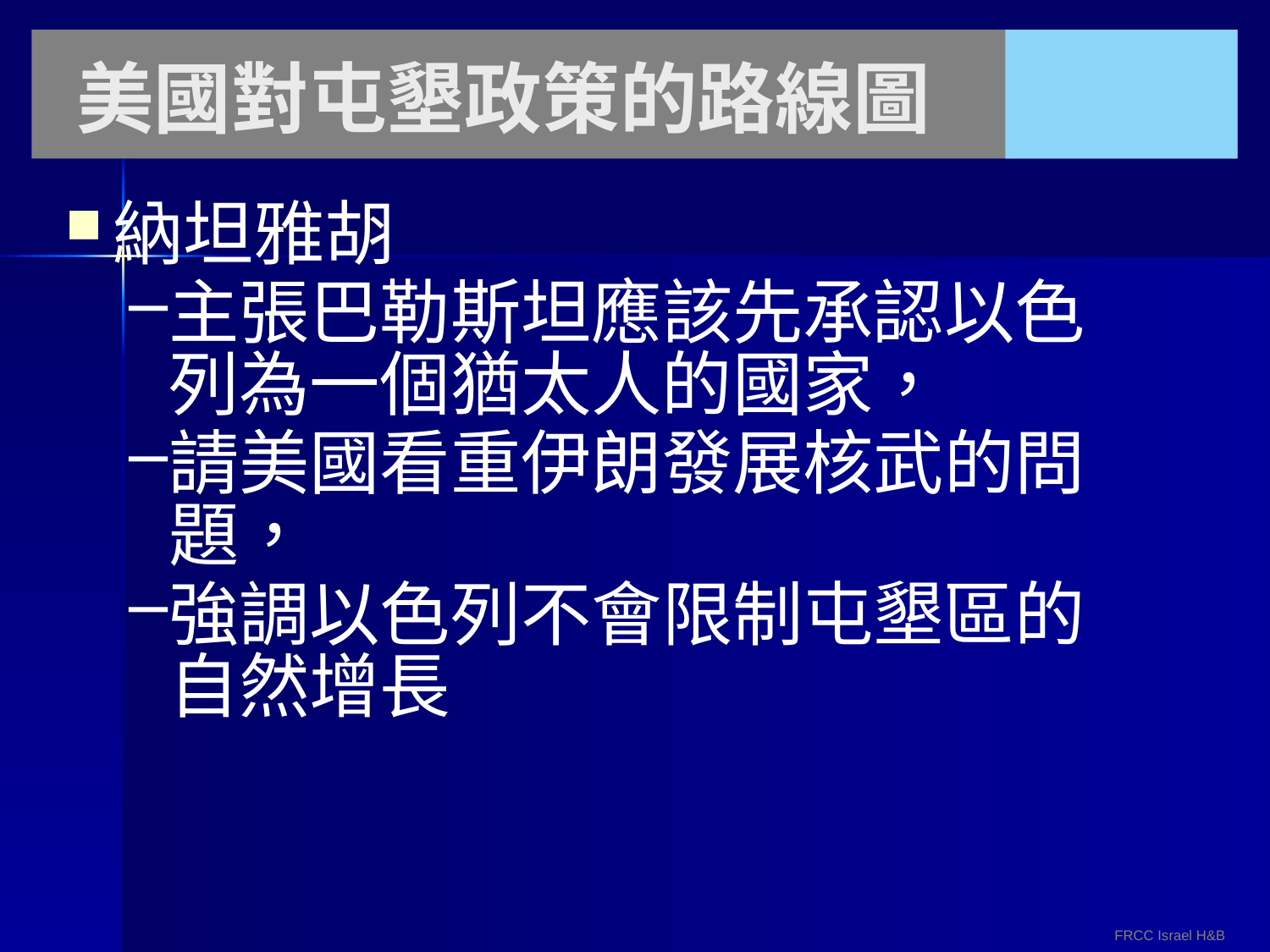

# 美國對屯墾政策的路線圖

納坦雅胡
主張巴勒斯坦應該先承認以色列為一個猶太人的國家，
請美國看重伊朗發展核武的問題，
強調以色列不會限制屯墾區的自然增長